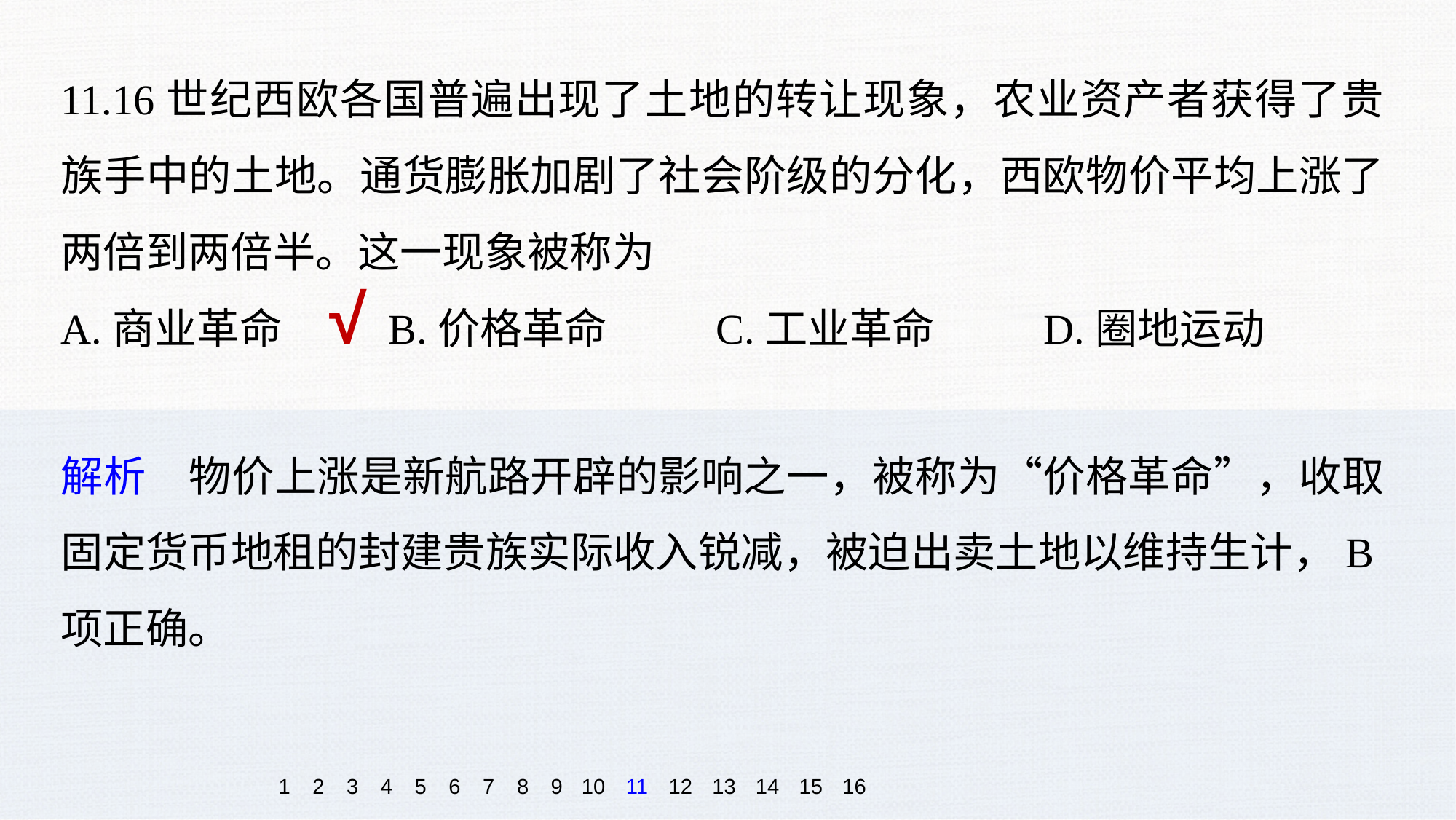

11.16世纪西欧各国普遍出现了土地的转让现象，农业资产者获得了贵族手中的土地。通货膨胀加剧了社会阶级的分化，西欧物价平均上涨了两倍到两倍半。这一现象被称为
A.商业革命  	B.价格革命	C.工业革命  	D.圈地运动
√
解析　物价上涨是新航路开辟的影响之一，被称为“价格革命”，收取固定货币地租的封建贵族实际收入锐减，被迫出卖土地以维持生计，B项正确。
1
2
3
4
5
6
7
8
9
10
11
12
13
14
15
16